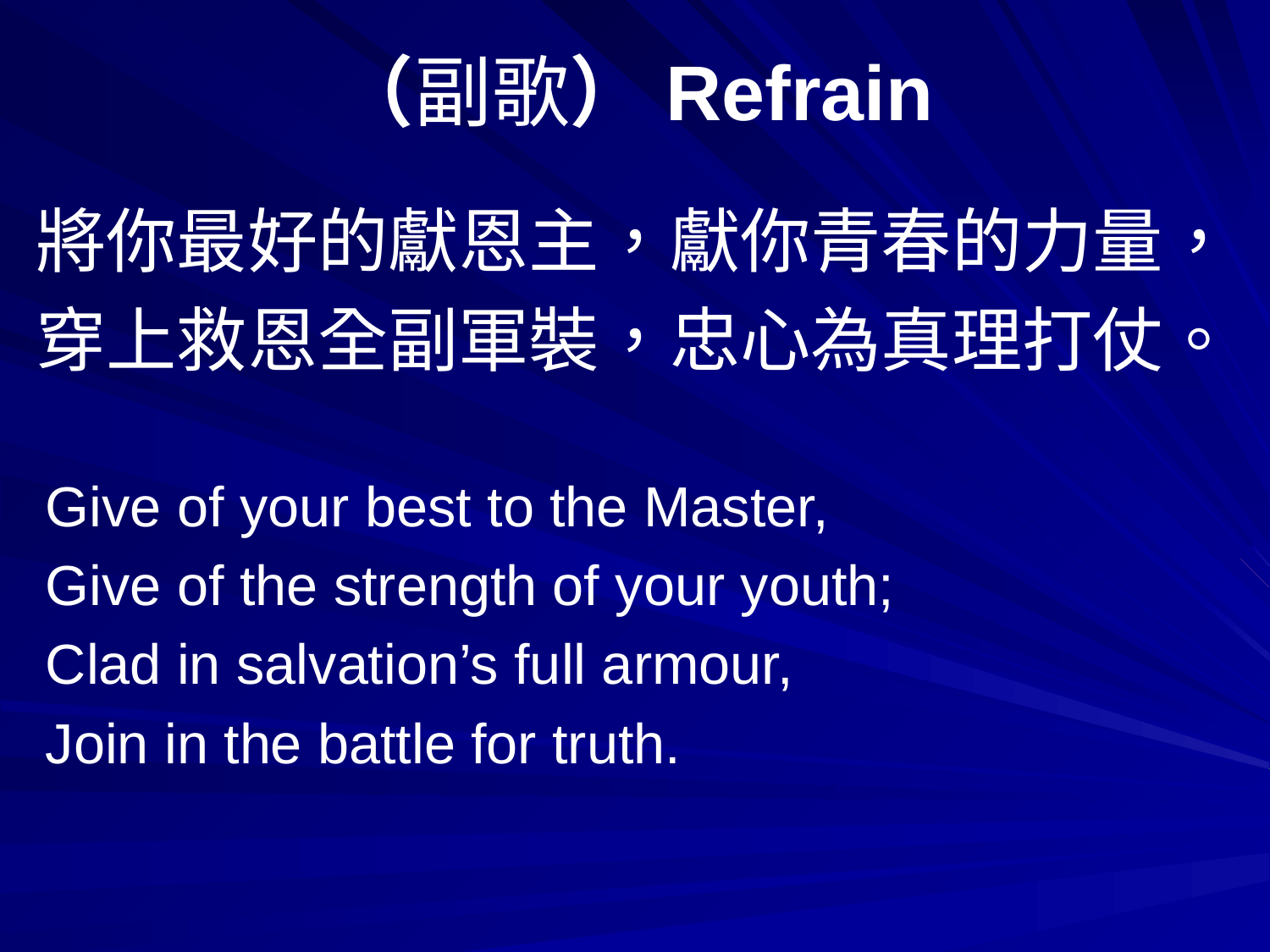

# （副歌）Refrain
將你最好的獻恩主，獻你青春的力量，
穿上救恩全副軍裝，忠心為真理打仗。

Give of your best to the Master,
Give of the strength of your youth;
Clad in salvation’s full armour,
Join in the battle for truth.